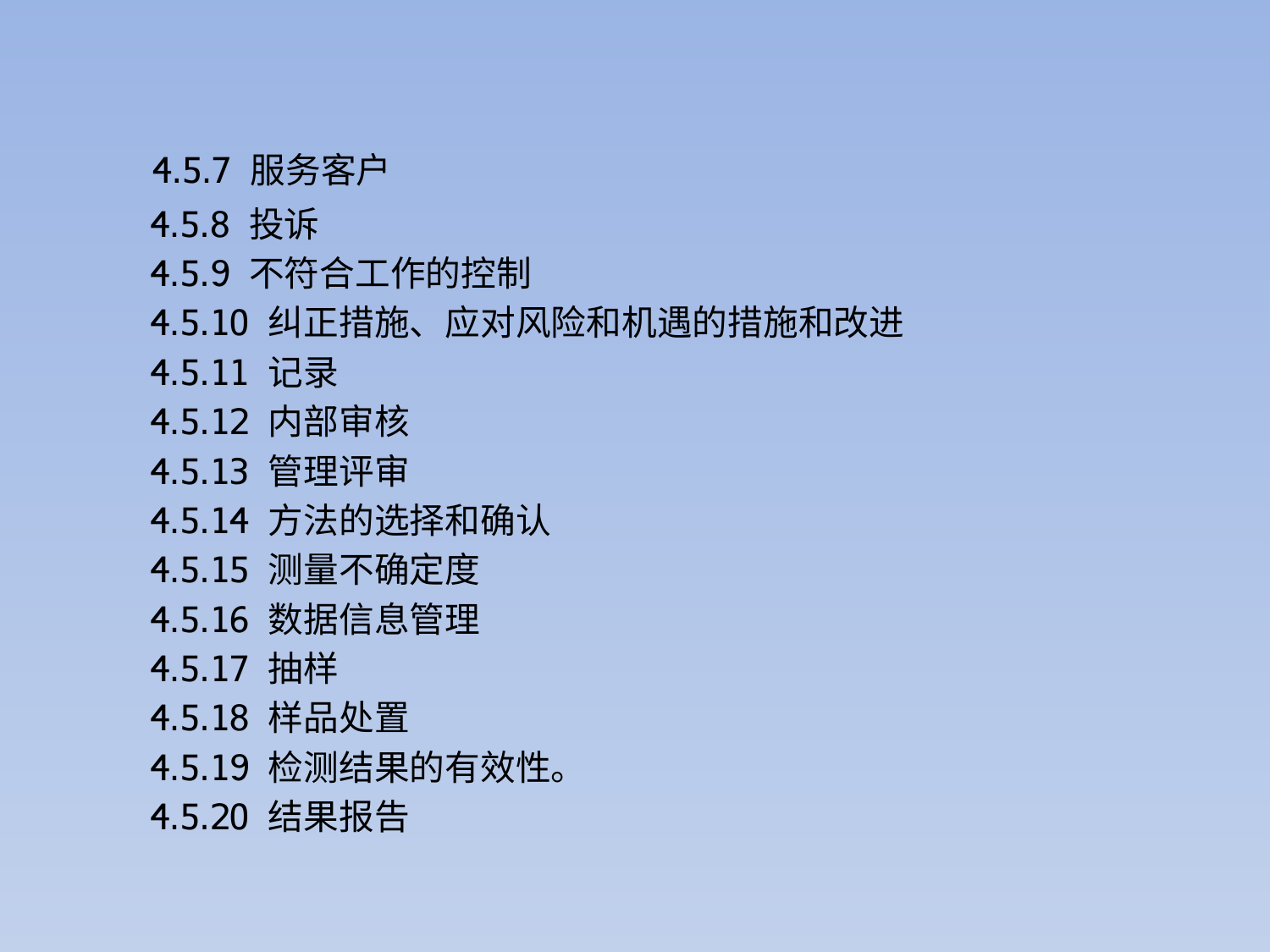

4.5.7 服务客户
   4.5.8 投诉
   4.5.9 不符合工作的控制
   4.5.10 纠正措施、应对风险和机遇的措施和改进
   4.5.11 记录
   4.5.12 内部审核
   4.5.13 管理评审
   4.5.14 方法的选择和确认
   4.5.15 测量不确定度
   4.5.16 数据信息管理
   4.5.17 抽样
   4.5.18 样品处置
   4.5.19 检测结果的有效性。
   4.5.20 结果报告